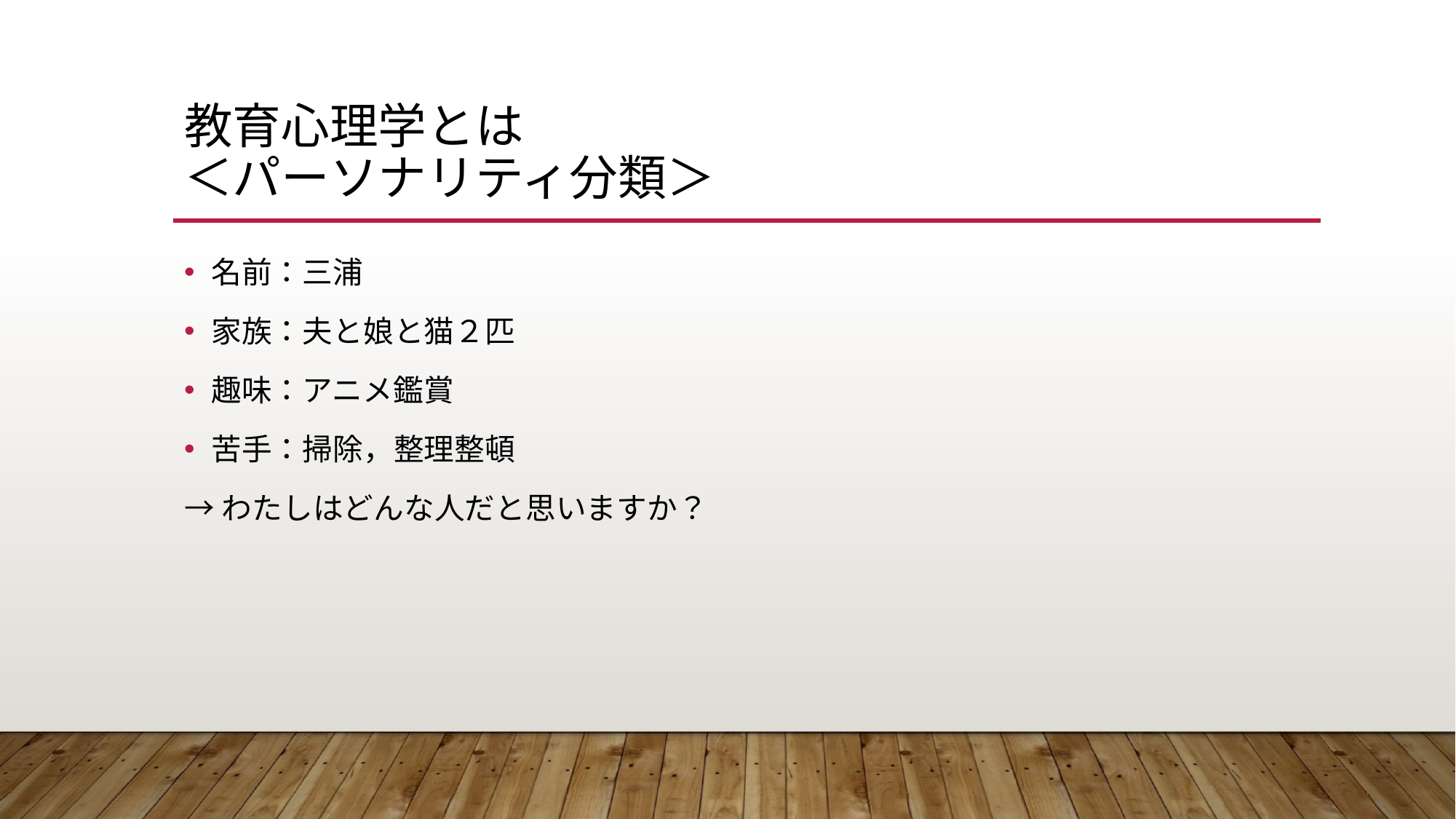

# 教育心理学とは ＜パーソナリティ分類＞
名前：三浦
家族：夫と娘と猫２匹
趣味：アニメ鑑賞
苦手：掃除，整理整頓
→わたしはどんな人だと思いますか？